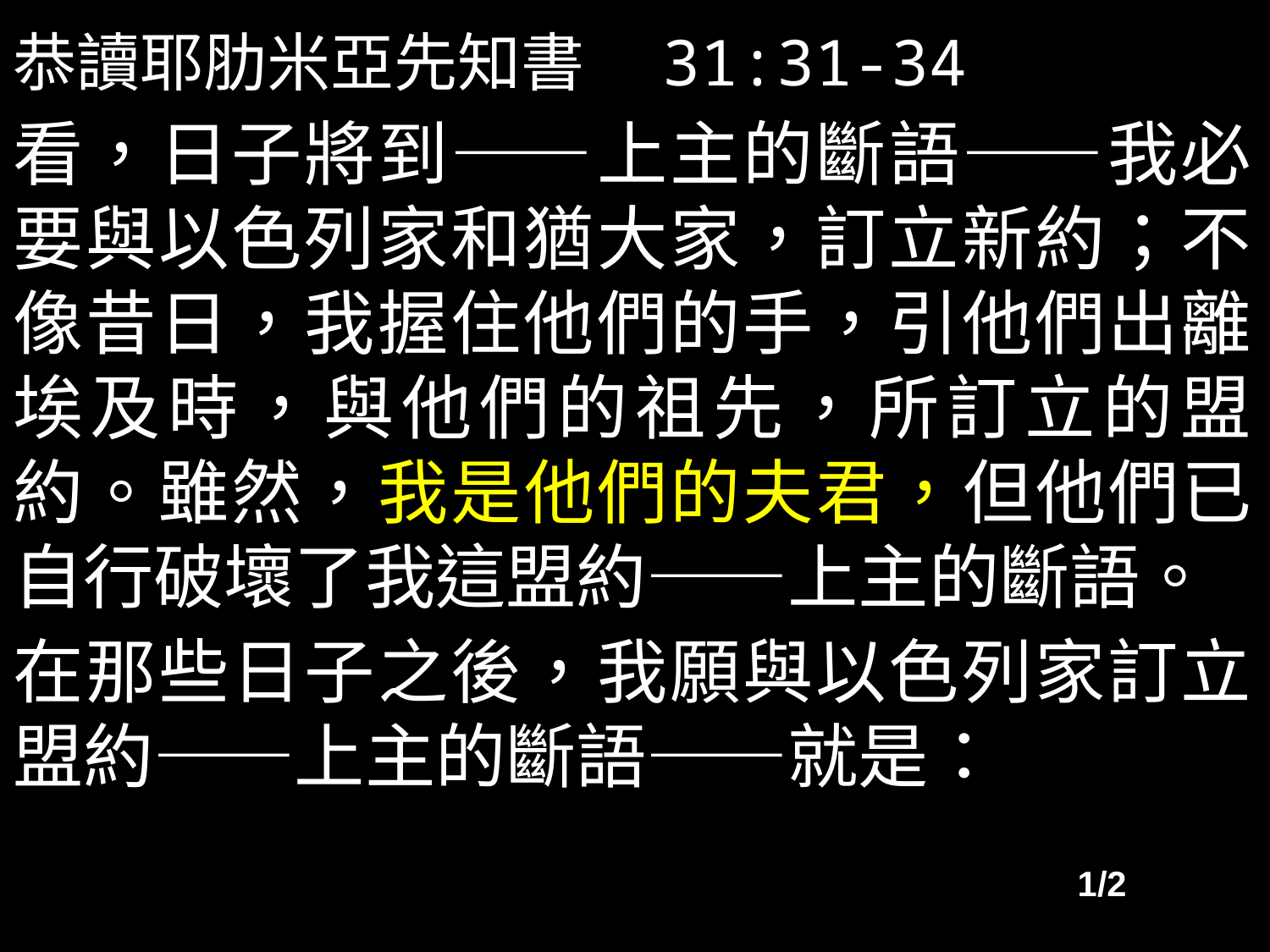

恭讀耶肋米亞先知書　31:31-34
看，日子將到——上主的斷語——我必要與以色列家和猶大家，訂立新約；不像昔日，我握住他們的手，引他們出離埃及時，與他們的祖先，所訂立的盟約。雖然，我是他們的夫君，但他們已自行破壞了我這盟約——上主的斷語。
在那些日子之後，我願與以色列家訂立盟約——上主的斷語——就是：
1/2